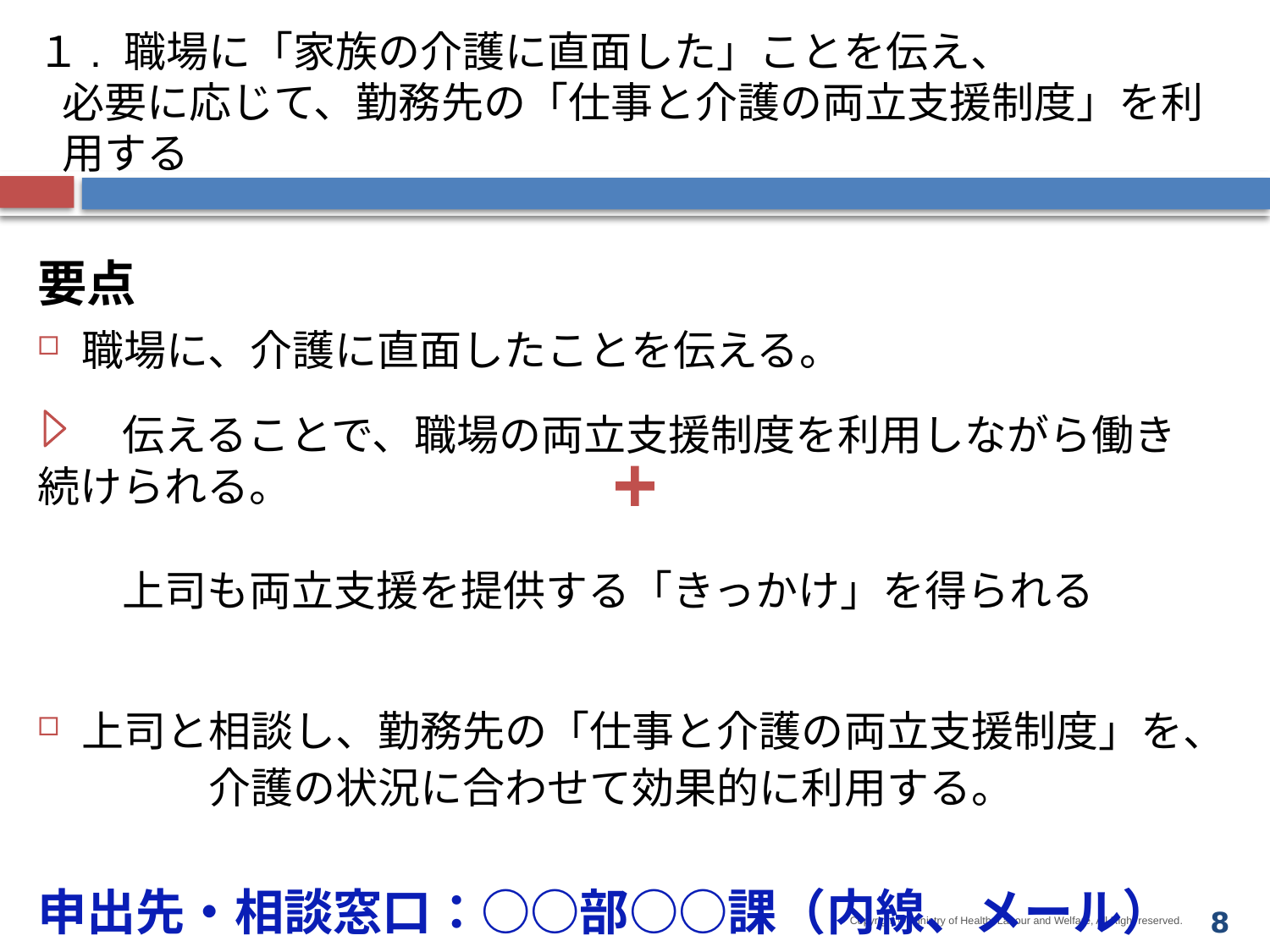

# １. 職場に「家族の介護に直面した」ことを伝え、 必要に応じて、勤務先の「仕事と介護の両立支援制度」を利用する
要点
職場に、介護に直面したことを伝える。
　　伝えることで、職場の両立支援制度を利用しながら働き続けられる。
　　上司も両立支援を提供する「きっかけ」を得られる

上司と相談し、勤務先の「仕事と介護の両立支援制度」を、　　　介護の状況に合わせて効果的に利用する。

申出先・相談窓口：○○部○○課（内線、メール）

8